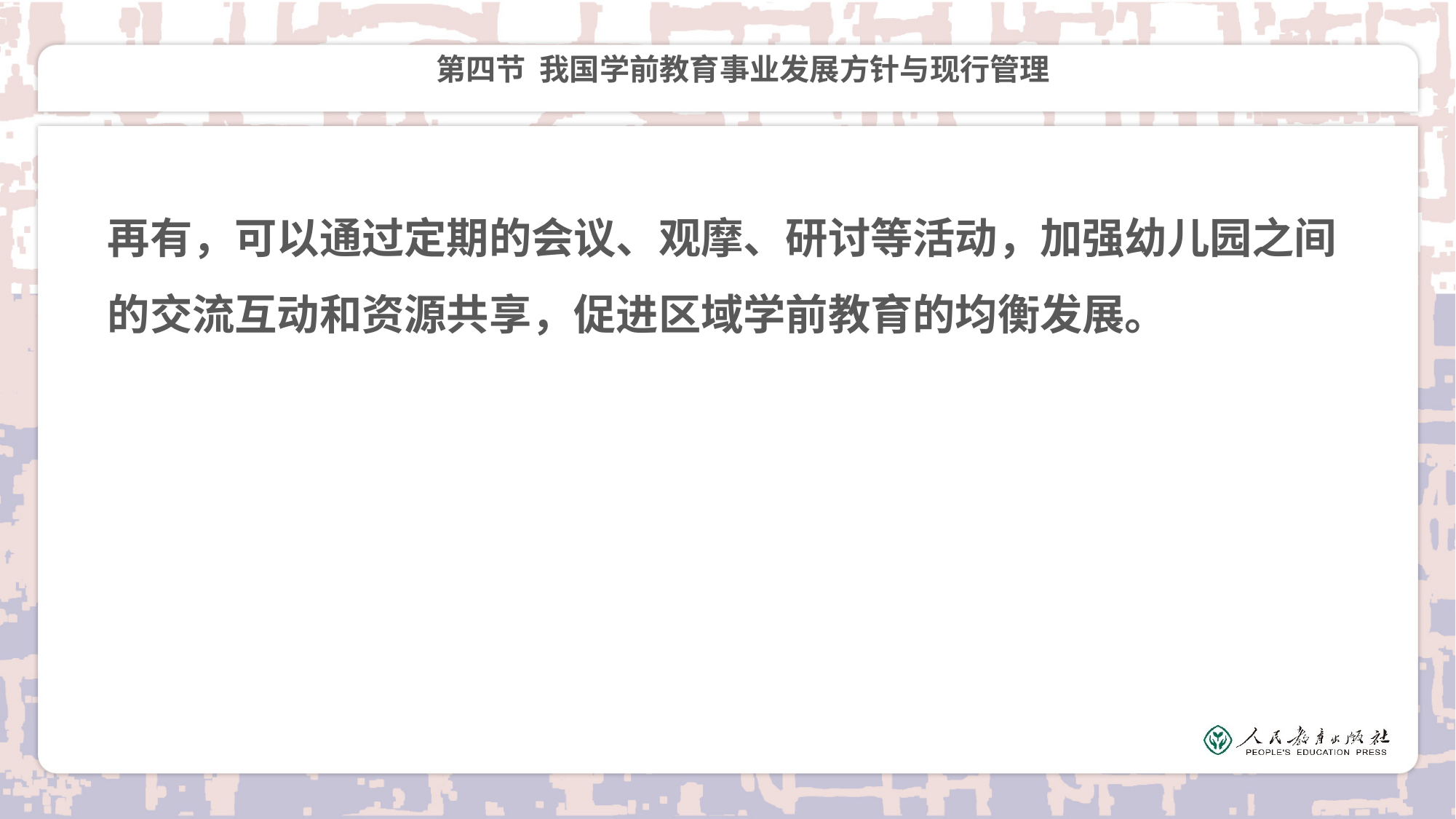

# 第四节  我国学前教育事业发展方针与现行管理
再有，可以通过定期的会议、观摩、研讨等活动，加强幼儿园之间的交流互动和资源共享，促进区域学前教育的均衡发展。